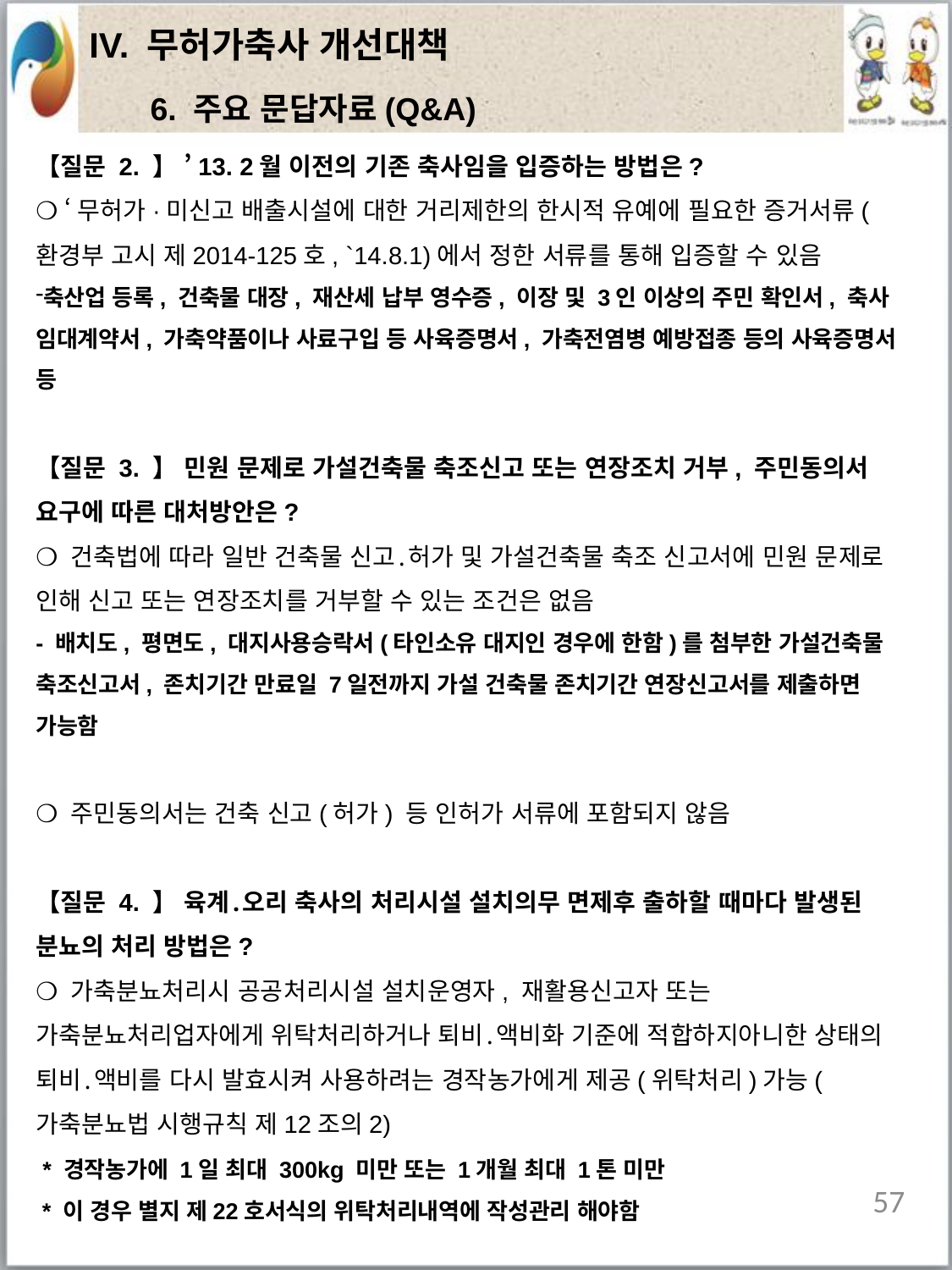

| IV. 무허가축사 개선대책 |
| --- |
6. 주요 문답자료(Q&A)
【질문 2. 】 ’13. 2월 이전의 기존 축사임을 입증하는 방법은?
❍ ‘무허가·미신고 배출시설에 대한 거리제한의 한시적 유예에 필요한 증거서류(환경부 고시 제2014-125호, `14.8.1)에서 정한 서류를 통해 입증할 수 있음
축산업 등록, 건축물 대장, 재산세 납부 영수증, 이장 및 3인 이상의 주민 확인서, 축사 임대계약서, 가축약품이나 사료구입 등 사육증명서, 가축전염병 예방접종 등의 사육증명서 등

【질문 3. 】 민원 문제로 가설건축물 축조신고 또는 연장조치 거부, 주민동의서 요구에 따른 대처방안은?
❍ 건축법에 따라 일반 건축물 신고․허가 및 가설건축물 축조 신고서에 민원 문제로 인해 신고 또는 연장조치를 거부할 수 있는 조건은 없음
- 배치도, 평면도, 대지사용승락서(타인소유 대지인 경우에 한함)를 첨부한 가설건축물 축조신고서, 존치기간 만료일 7일전까지 가설 건축물 존치기간 연장신고서를 제출하면 가능함

❍ 주민동의서는 건축 신고(허가) 등 인허가 서류에 포함되지 않음

【질문 4. 】 육계․오리 축사의 처리시설 설치의무 면제후 출하할 때마다 발생된 분뇨의 처리 방법은?
❍ 가축분뇨처리시 공공처리시설 설치운영자, 재활용신고자 또는 가축분뇨처리업자에게 위탁처리하거나 퇴비․액비화 기준에 적합하지아니한 상태의 퇴비․액비를 다시 발효시켜 사용하려는 경작농가에게 제공(위탁처리)가능(가축분뇨법 시행규칙 제12조의2)
 * 경작농가에 1일 최대 300kg 미만 또는 1개월 최대 1톤 미만
 * 이 경우 별지 제22호서식의 위탁처리내역에 작성관리 해야함

57